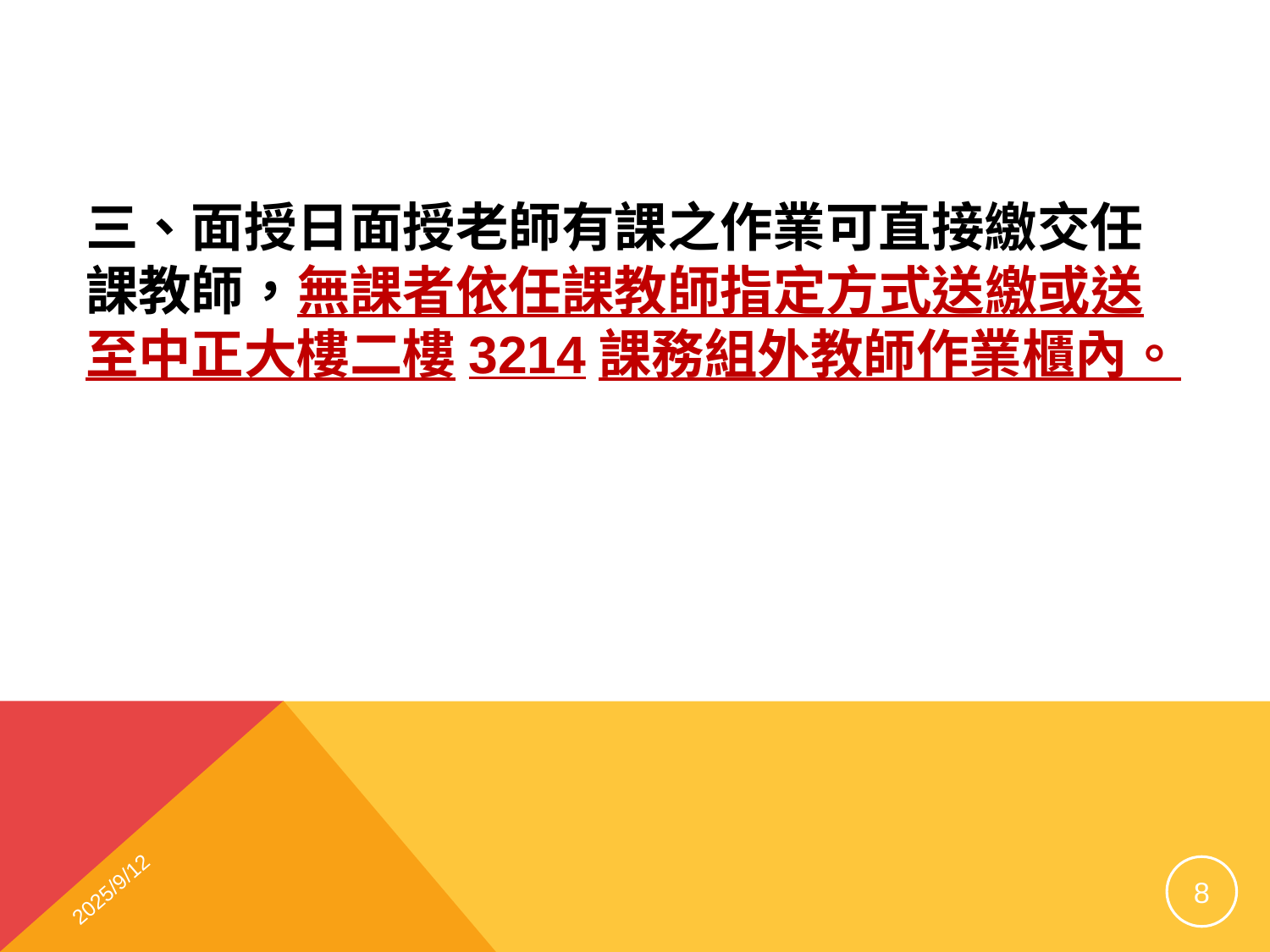

#
三、面授日面授老師有課之作業可直接繳交任
課教師，無課者依任課教師指定方式送繳或送至中正大樓二樓3214課務組外教師作業櫃內。
2025/9/12
8